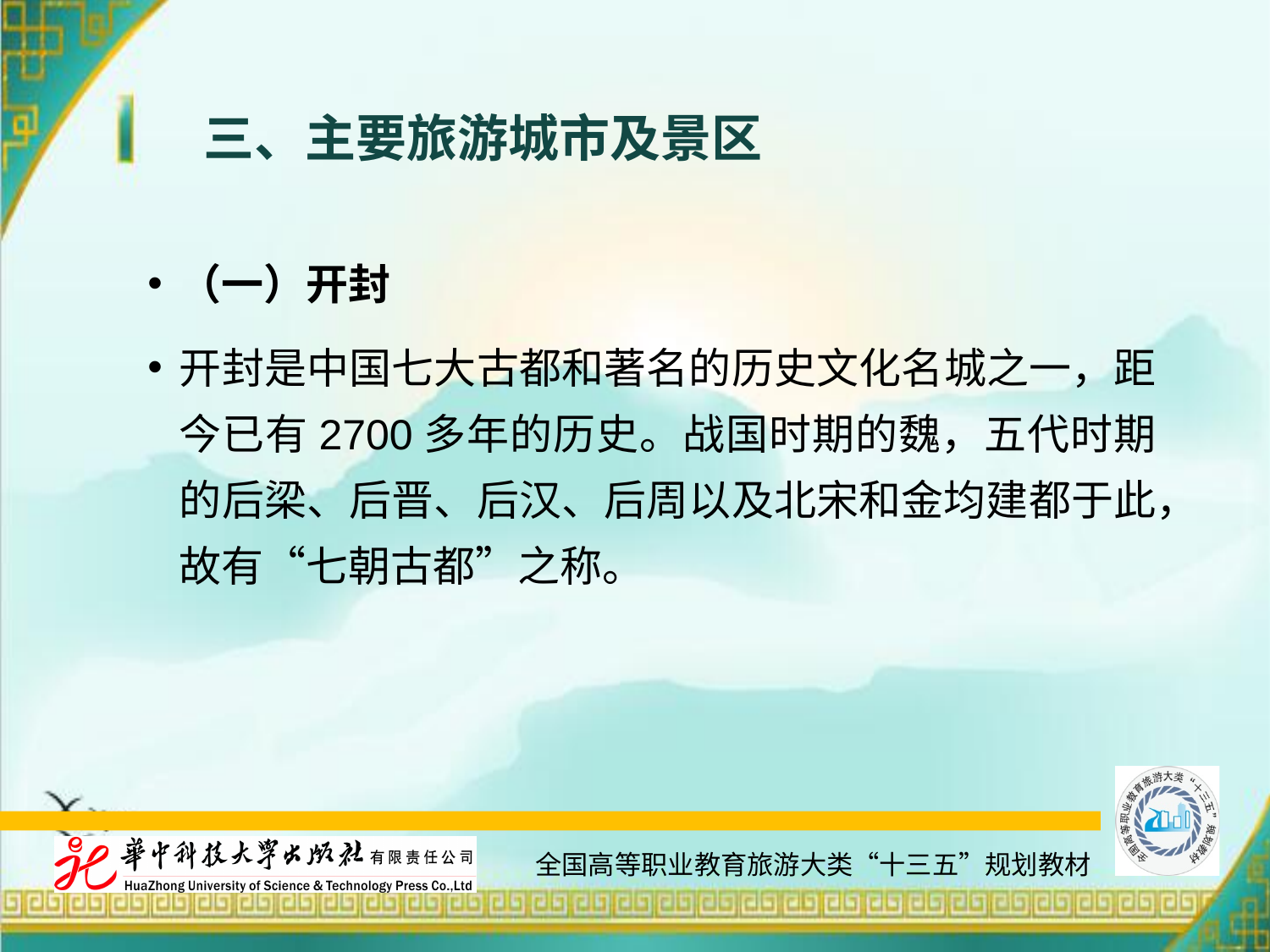

# 三、主要旅游城市及景区
（一）开封
开封是中国七大古都和著名的历史文化名城之一，距今已有2700多年的历史。战国时期的魏，五代时期的后梁、后晋、后汉、后周以及北宋和金均建都于此，故有“七朝古都”之称。